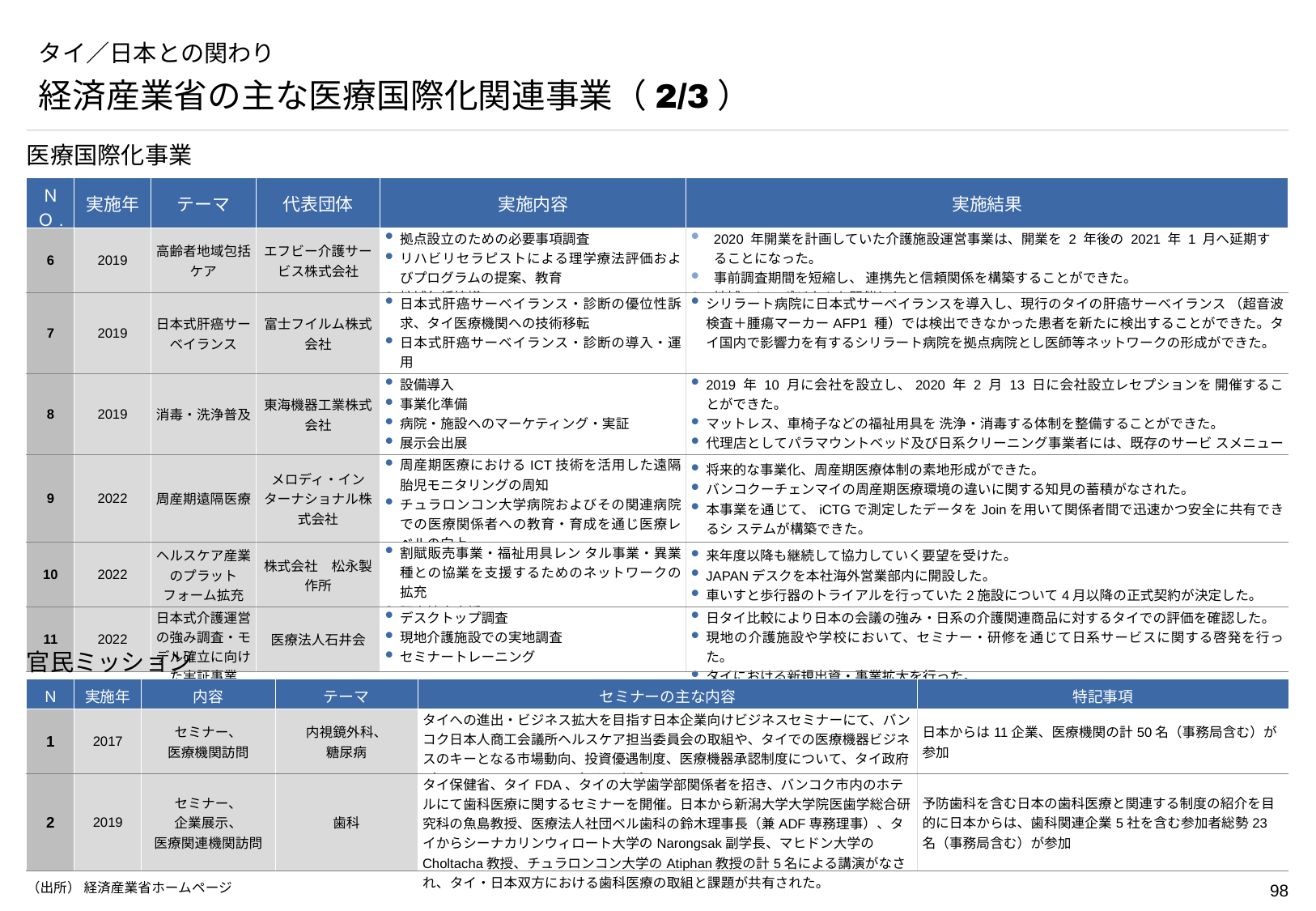

# タイ／日本との関わり
経済産業省の主な医療国際化関連事業（2/3）
医療国際化事業
| ＮＯ. | 実施年 | テーマ | 代表団体 | 実施内容 | 実施結果 |
| --- | --- | --- | --- | --- | --- |
| 6 | 2019 | 高齢者地域包括ケア | エフビー介護サービス株式会社 | 拠点設立のための必要事項調査 リハビリセラピストによる理学療法評価およびプログラムの提案、教育 地域包括協議 | 2020 年開業を計画していた介護施設運営事業は、開業を 2 年後の 2021 年 1 月へ延期することになった。 事前調査期間を短縮し、 連携先と信頼関係を構築することができた。 地域でシンポジウムを開催した。 |
| 7 | 2019 | 日本式肝癌サーベイランス | 富士フイルム株式会社 | 日本式肝癌サーベイランス・診断の優位性訴求、タイ医療機関への技術移転 日本式肝癌サーベイランス・診断の導入・運用 実証評価、周知広報 | シリラート病院に日本式サーベイランスを導入し、現行のタイの肝癌サーベイランス （超音波検査＋腫瘍マーカーAFP1 種）では検出できなかった患者を新たに検出することができた。タイ国内で影響力を有するシリラート病院を拠点病院とし医師等ネットワークの形成ができた。 |
| 8 | 2019 | 消毒・洗浄普及 | 東海機器工業株式会社 | 設備導入 事業化準備 病院・施設へのマーケティング・実証 展示会出展 タイ保健省・タイ商工会議所への活動 | 2019 年 10 月に会社を設立し、2020 年 2 月 13 日に会社設立レセプションを 開催することができた。 マットレス、車椅子などの福祉用具を 洗浄・消毒する体制を整備することができた。 代理店としてパラマウントベッド及び日系クリーニング事業者には、既存のサービ スメニューに洗浄・消毒サービスを追加提案いただくことで合意できた。 |
| 9 | 2022 | 周産期遠隔医療 | メロディ・インターナショナル株式会社 | 周産期医療におけるICT技術を活用した遠隔胎児モニタリングの周知 チュラロンコン大学病院およびその関連病院での医療関係者への教育・育成を通じ医療レベルの向上 | 将来的な事業化、周産期医療体制の素地形成ができた。 バンコクーチェンマイの周産期医療環境の違いに関する知見の蓄積がなされた。 本事業を通じて、iCTGで測定したデータをJoinを用いて関係者間で迅速かつ安全に共有できるシ ステムが構築できた。 |
| 10 | 2022 | ヘルスケア産業のプラットフォーム拡充 | 株式会社　松永製作所 | 割賦販売事業・福祉用具レン タル事業・異業種との協業を支援するためのネットワークの拡充 販売拡大支援 | 来年度以降も継続して協力していく要望を受けた。 JAPANデスクを本社海外営業部内に開設した。 車いすと歩行器のトライアルを行っていた2施設について4月以降の正式契約が決定した。 |
| 11 | 2022 | 日本式介護運営の強み調査・モデル確立に向けた実証事業 | 医療法人石井会 | デスクトップ調査 現地介護施設での実地調査 セミナートレーニング | 日タイ比較により日本の会議の強み・日系の介護関連商品に対するタイでの評価を確認した。 現地の介護施設や学校において、セミナー・研修を通じて日系サービスに関する啓発を行った。 タイにおける新規出資・事業拡大を行った。 |
官民ミッション
| ＮＯ. | 実施年 | 内容 | テーマ | セミナーの主な内容 | 特記事項 |
| --- | --- | --- | --- | --- | --- |
| 1 | 2017 | セミナー、 医療機関訪問 | 内視鏡外科、 糖尿病 | タイへの進出・ビジネス拡大を目指す日本企業向けビジネスセミナーにて、バンコク日本人商工会議所ヘルスケア担当委員会の取組や、タイでの医療機器ビジネスのキーとなる市場動向、投資優遇制度、医療機器承認制度について、タイ政府（MTEC 、BOI 、FDA）から紹介。 | 日本からは11企業、医療機関の計50名（事務局含む）が参加 |
| 2 | 2019 | セミナー、 企業展示、 医療関連機関訪問 | 歯科 | タイ保健省、タイFDA、タイの大学歯学部関係者を招き、バンコク市内のホテルにて歯科医療に関するセミナーを開催。日本から新潟大学大学院医歯学総合研究科の魚島教授、医療法人社団ベル歯科の鈴木理事長（兼ADF専務理事）、タイからシーナカリンウィロート大学のNarongsak副学長、マヒドン大学のCholtacha教授、チュラロンコン大学のAtiphan教授の計5名による講演がなされ、タイ・日本双方における歯科医療の取組と課題が共有された。 | 予防歯科を含む日本の歯科医療と関連する制度の紹介を目的に日本からは、歯科関連企業5社を含む参加者総勢23名（事務局含む）が参加 |
（出所） 経済産業省ホームページ